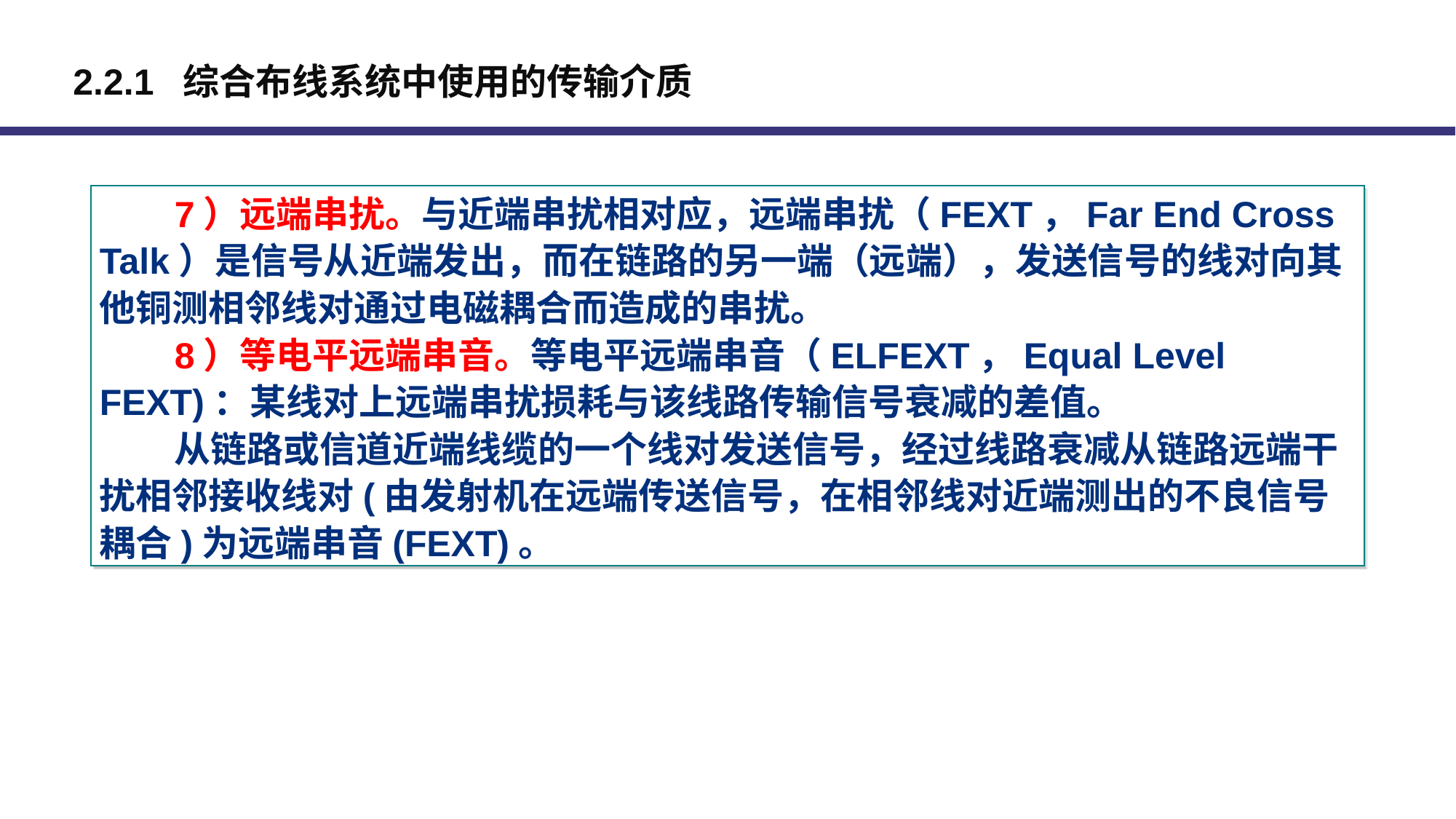

# 2.2.1  综合布线系统中使用的传输介质
7）远端串扰。与近端串扰相对应，远端串扰（FEXT，Far End Cross Talk）是信号从近端发出，而在链路的另一端（远端），发送信号的线对向其他铜测相邻线对通过电磁耦合而造成的串扰。
8）等电平远端串音。等电平远端串音（ELFEXT，Equal Level FEXT)：某线对上远端串扰损耗与该线路传输信号衰减的差值。
从链路或信道近端线缆的一个线对发送信号，经过线路衰减从链路远端干扰相邻接收线对(由发射机在远端传送信号，在相邻线对近端测出的不良信号耦合)为远端串音(FEXT)。